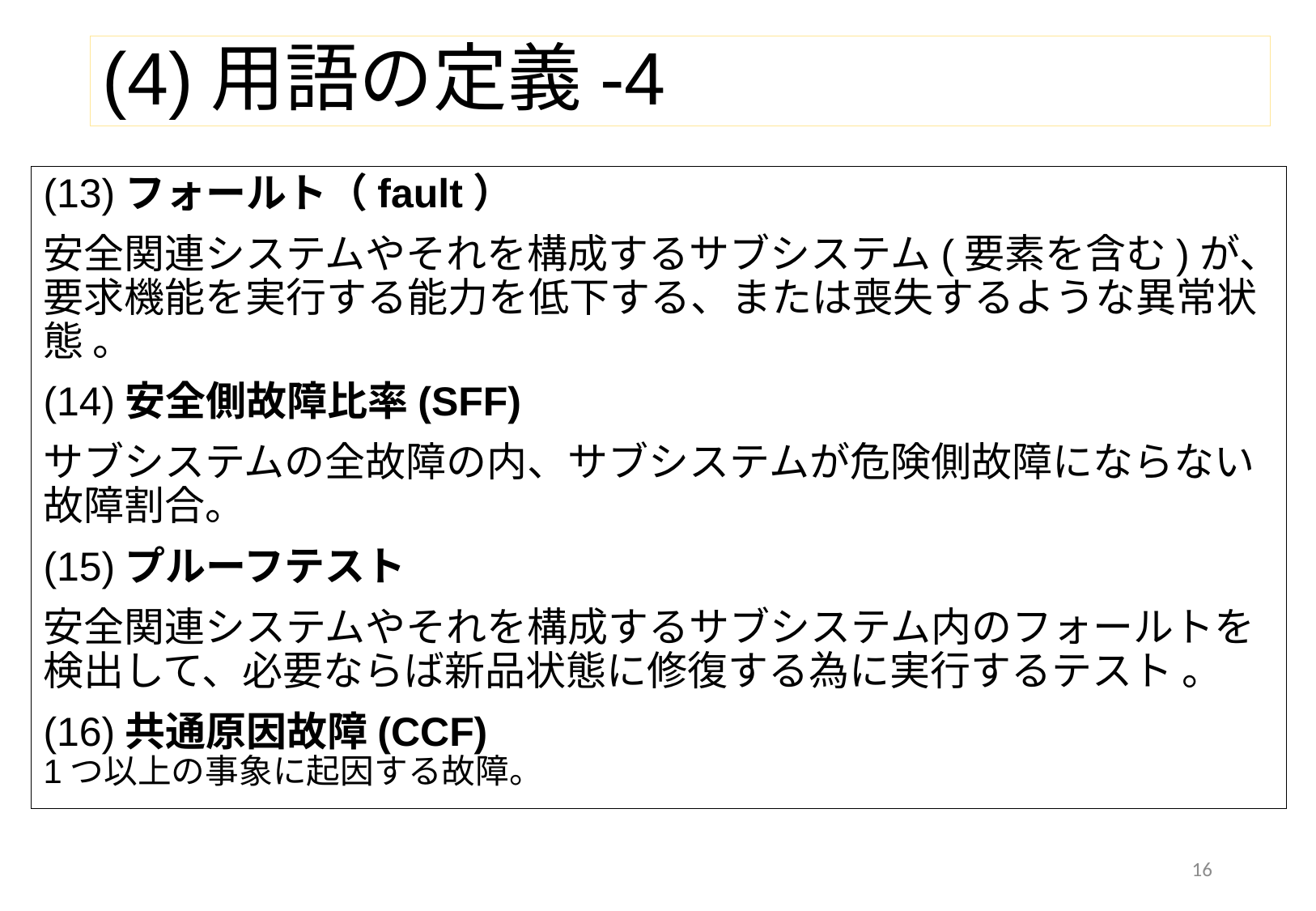

(4)用語の定義-4
(13)フォールト（fault）
安全関連システムやそれを構成するサブシステム(要素を含む)が、要求機能を実行する能力を低下する、または喪失するような異常状態 。
(14)安全側故障比率(SFF)
サブシステムの全故障の内、サブシステムが危険側故障にならない故障割合。
(15)プルーフテスト
安全関連システムやそれを構成するサブシステム内のフォールトを検出して、必要ならば新品状態に修復する為に実行するテスト 。
(16)共通原因故障(CCF)
1つ以上の事象に起因する故障。

16